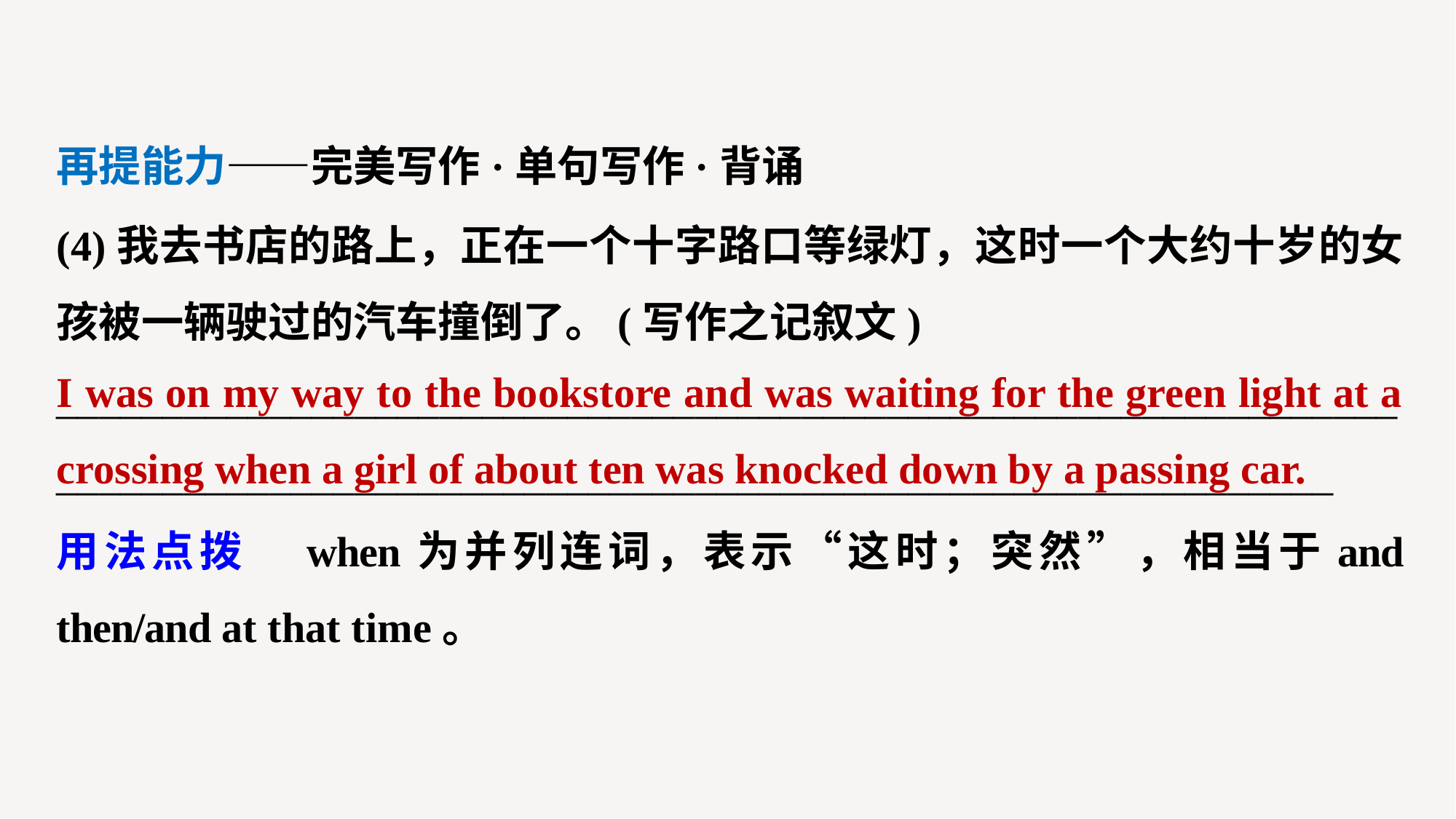

再提能力——完美写作·单句写作·背诵
(4)我去书店的路上，正在一个十字路口等绿灯，这时一个大约十岁的女孩被一辆驶过的汽车撞倒了。(写作之记叙文)
___________________________________________________________________________________________________________________________
用法点拨　when为并列连词，表示“这时；突然”，相当于and then/and at that time。
I was on my way to the bookstore and was waiting for the green light at a crossing when a girl of about ten was knocked down by a passing car.